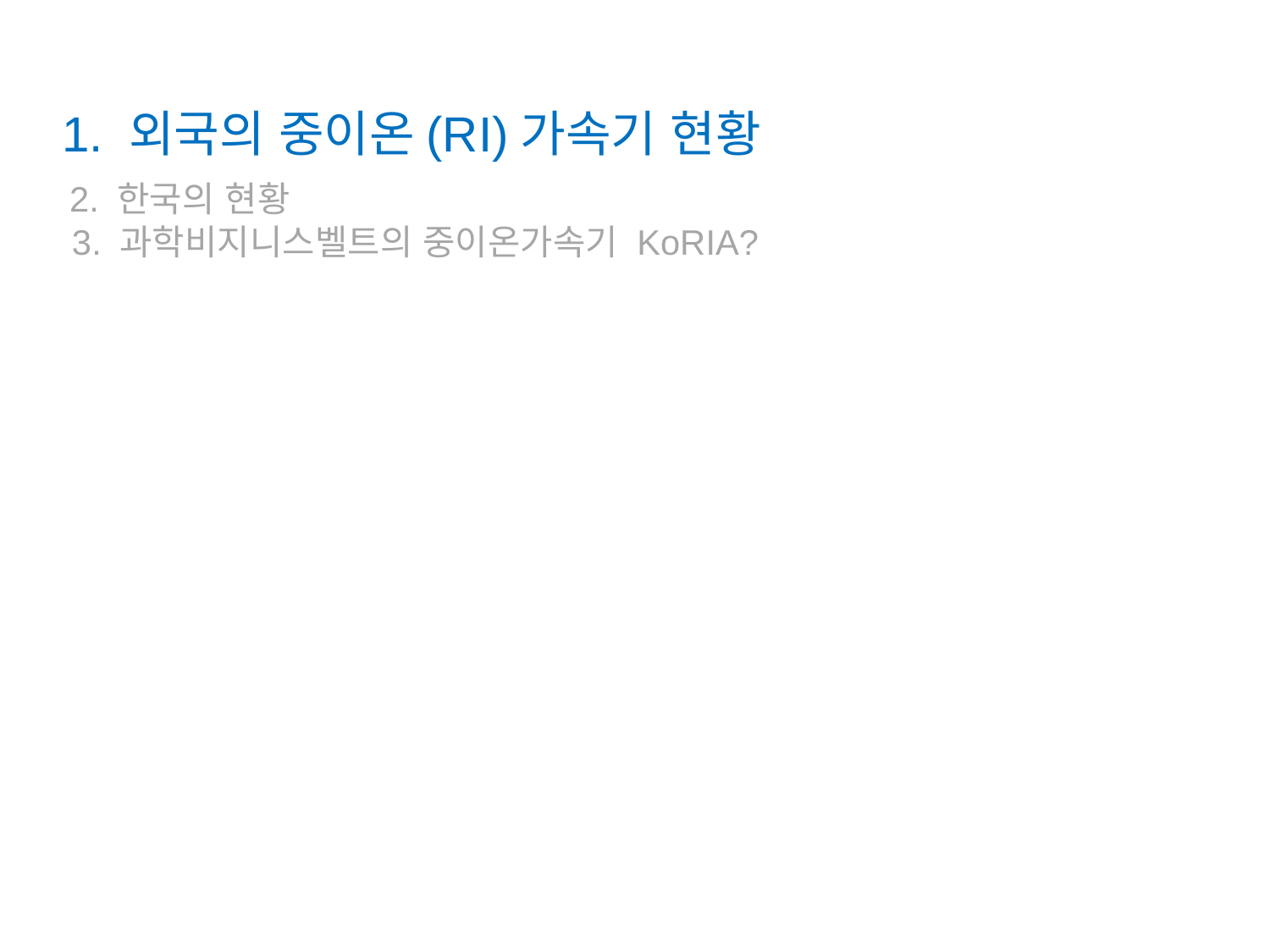

1. 외국의 중이온(RI)가속기 현황
2. 한국의 현황
3. 과학비지니스벨트의 중이온가속기 KoRIA?